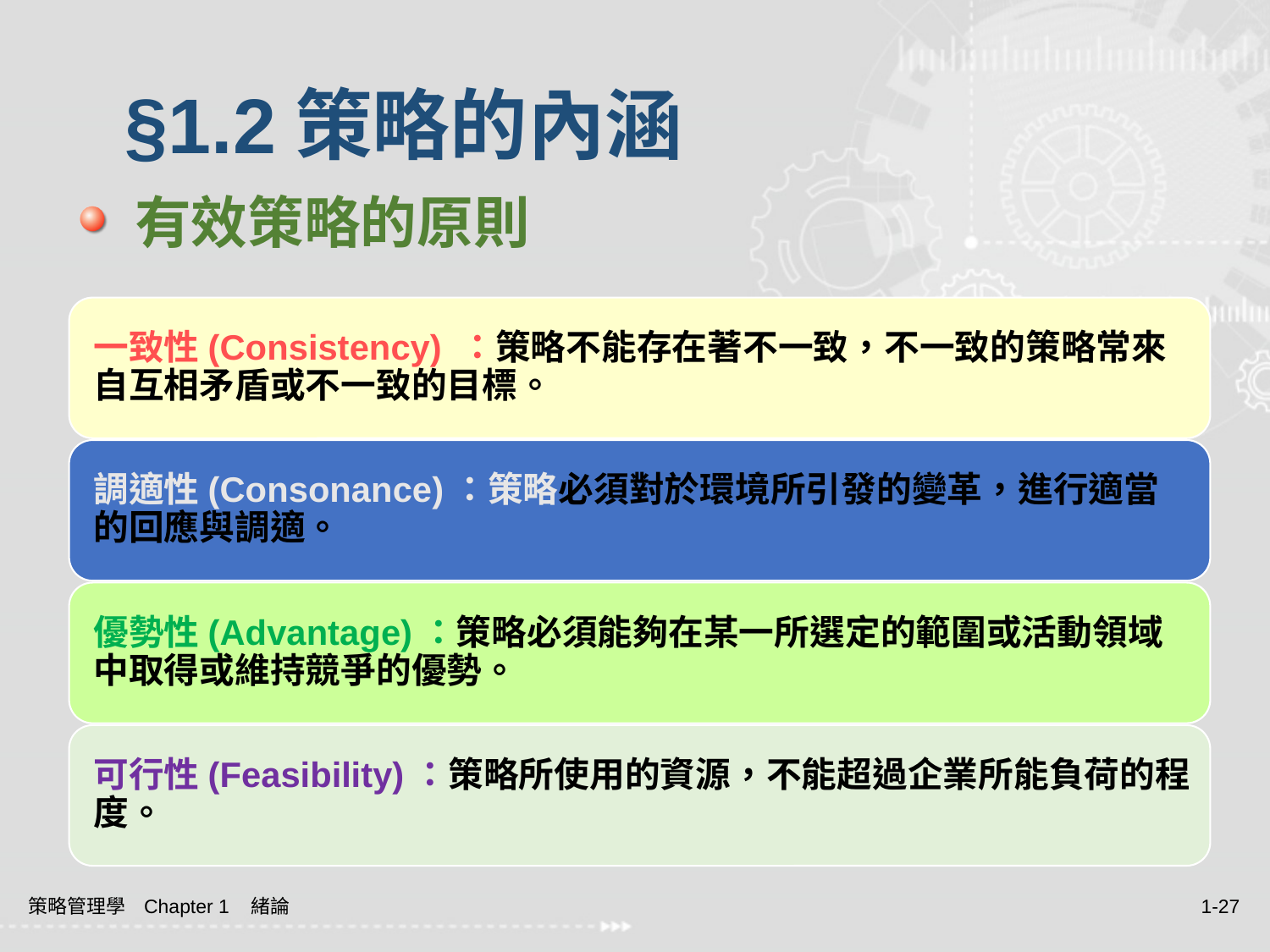

# §1.2策略的內涵
 有效策略的原則
一致性(Consistency) ：策略不能存在著不一致，不一致的策略常來自互相矛盾或不一致的目標。
調適性(Consonance)：策略必須對於環境所引發的變革，進行適當的回應與調適。
優勢性(Advantage)：策略必須能夠在某一所選定的範圍或活動領域中取得或維持競爭的優勢。
可行性(Feasibility)：策略所使用的資源，不能超過企業所能負荷的程度。
策略管理學   Chapter 1   緒論
1-27